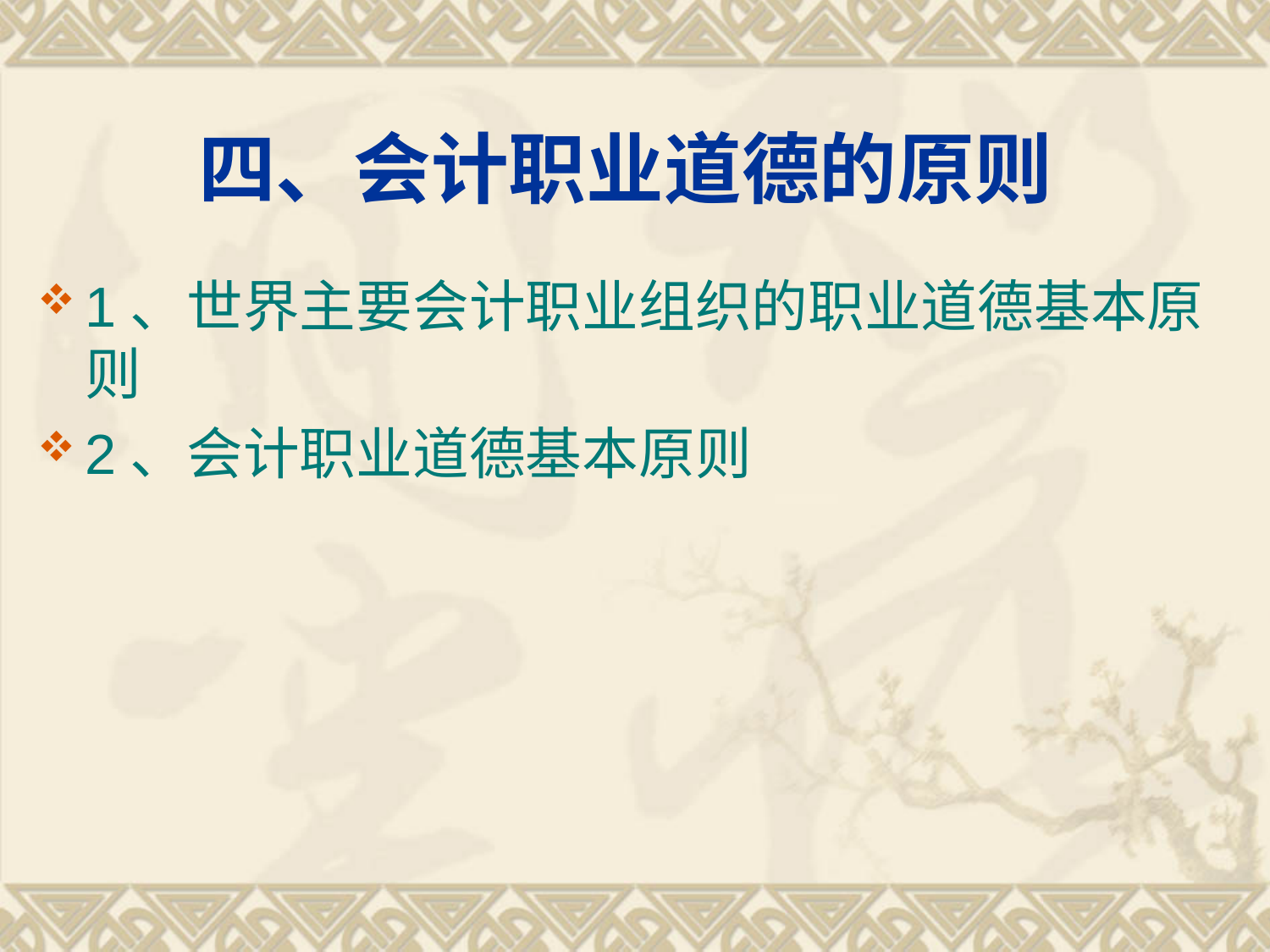

# 四、会计职业道德的原则
1、世界主要会计职业组织的职业道德基本原则
2、会计职业道德基本原则